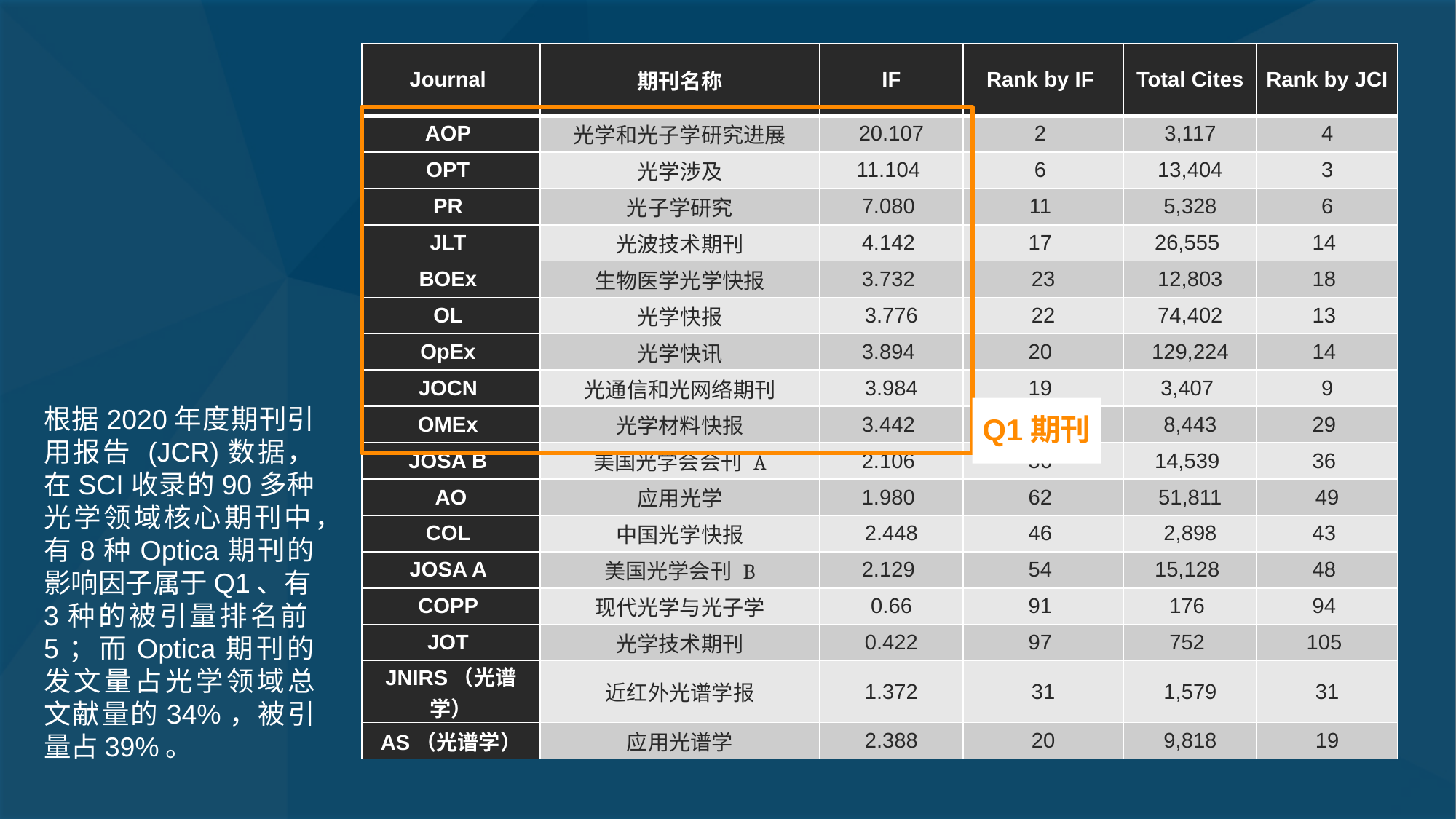

| Journal | 期刊名称 | IF | Rank by IF | Total Cites | Rank by JCI |
| --- | --- | --- | --- | --- | --- |
| AOP | 光学和光子学研究进展 | 20.107 | 2 | 3,117 | 4 |
| OPT | 光学涉及 | 11.104 | 6 | 13,404 | 3 |
| PR | 光子学研究 | 7.080 | 11 | 5,328 | 6 |
| JLT | 光波技术期刊 | 4.142 | 17 | 26,555 | 14 |
| BOEx | 生物医学光学快报 | 3.732 | 23 | 12,803 | 18 |
| OL | 光学快报 | 3.776 | 22 | 74,402 | 13 |
| OpEx | 光学快讯 | 3.894 | 20 | 129,224 | 14 |
| JOCN | 光通信和光网络期刊 | 3.984 | 19 | 3,407 | 9 |
| OMEx | 光学材料快报 | 3.442 | 26 | 8,443 | 29 |
| JOSA B | 美国光学会会刊 A | 2.106 | 56 | 14,539 | 36 |
| AO | 应用光学 | 1.980 | 62 | 51,811 | 49 |
| COL | 中国光学快报 | 2.448 | 46 | 2,898 | 43 |
| JOSA A | 美国光学会刊 B | 2.129 | 54 | 15,128 | 48 |
| COPP | 现代光学与光子学 | 0.66 | 91 | 176 | 94 |
| JOT | 光学技术期刊 | 0.422 | 97 | 752 | 105 |
| JNIRS（光谱学） | 近红外光谱学报 | 1.372 | 31 | 1,579 | 31 |
| AS（光谱学） | 应用光谱学 | 2.388 | 20 | 9,818 | 19 |

根据2020年度期刊引用报告 (JCR)数据，在SCI收录的90多种光学领域核心期刊中，有8种Optica期刊的影响因子属于Q1、有3种的被引量排名前5；而Optica期刊的发文量占光学领域总文献量的34%，被引量占39%。
Q1期刊